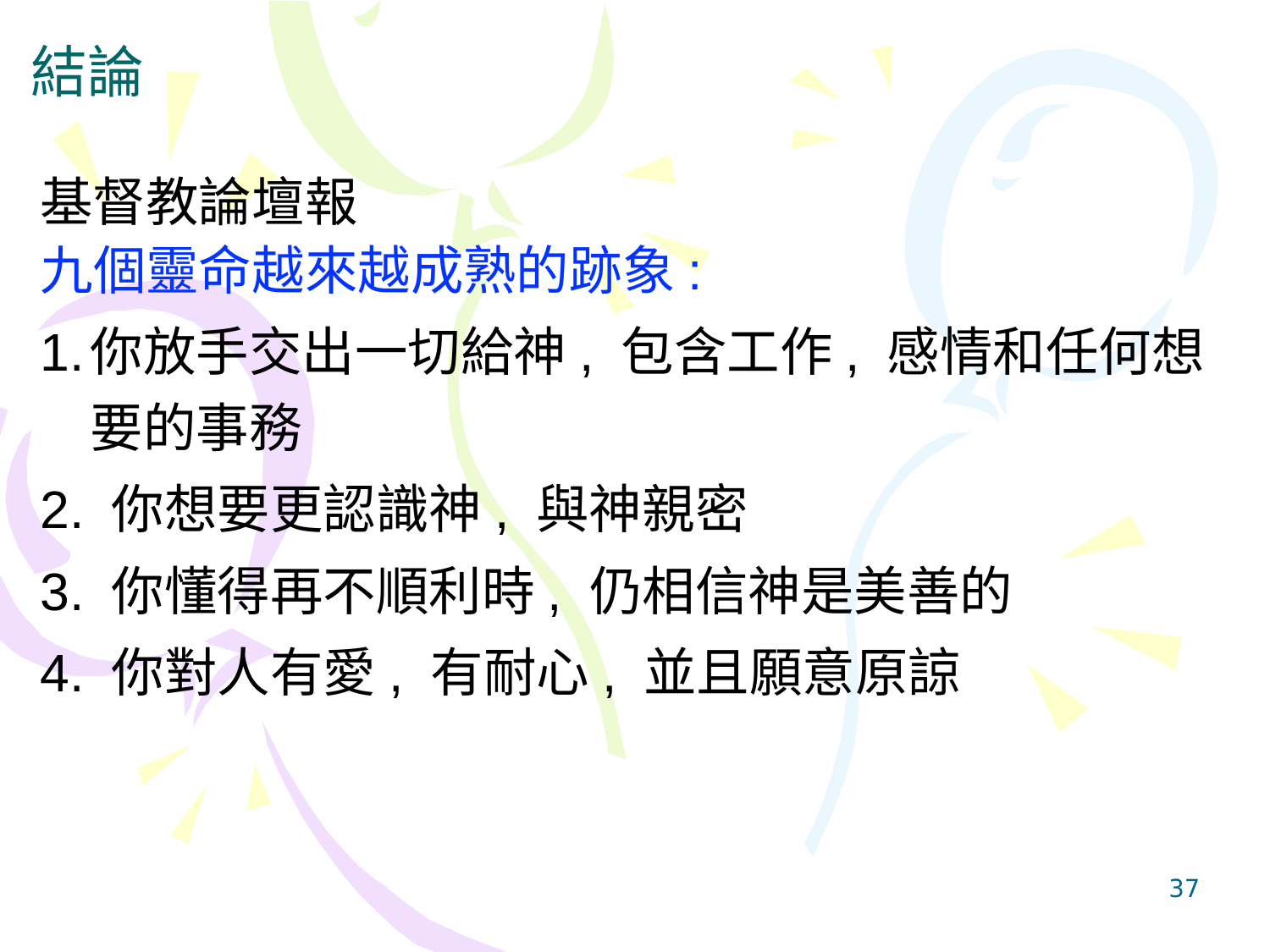

# 結論
基督教論壇報
九個靈命越來越成熟的跡象:
你放手交出一切給神, 包含工作, 感情和任何想要的事務
2. 你想要更認識神, 與神親密
3. 你懂得再不順利時, 仍相信神是美善的
4. 你對人有愛, 有耐心, 並且願意原諒
37